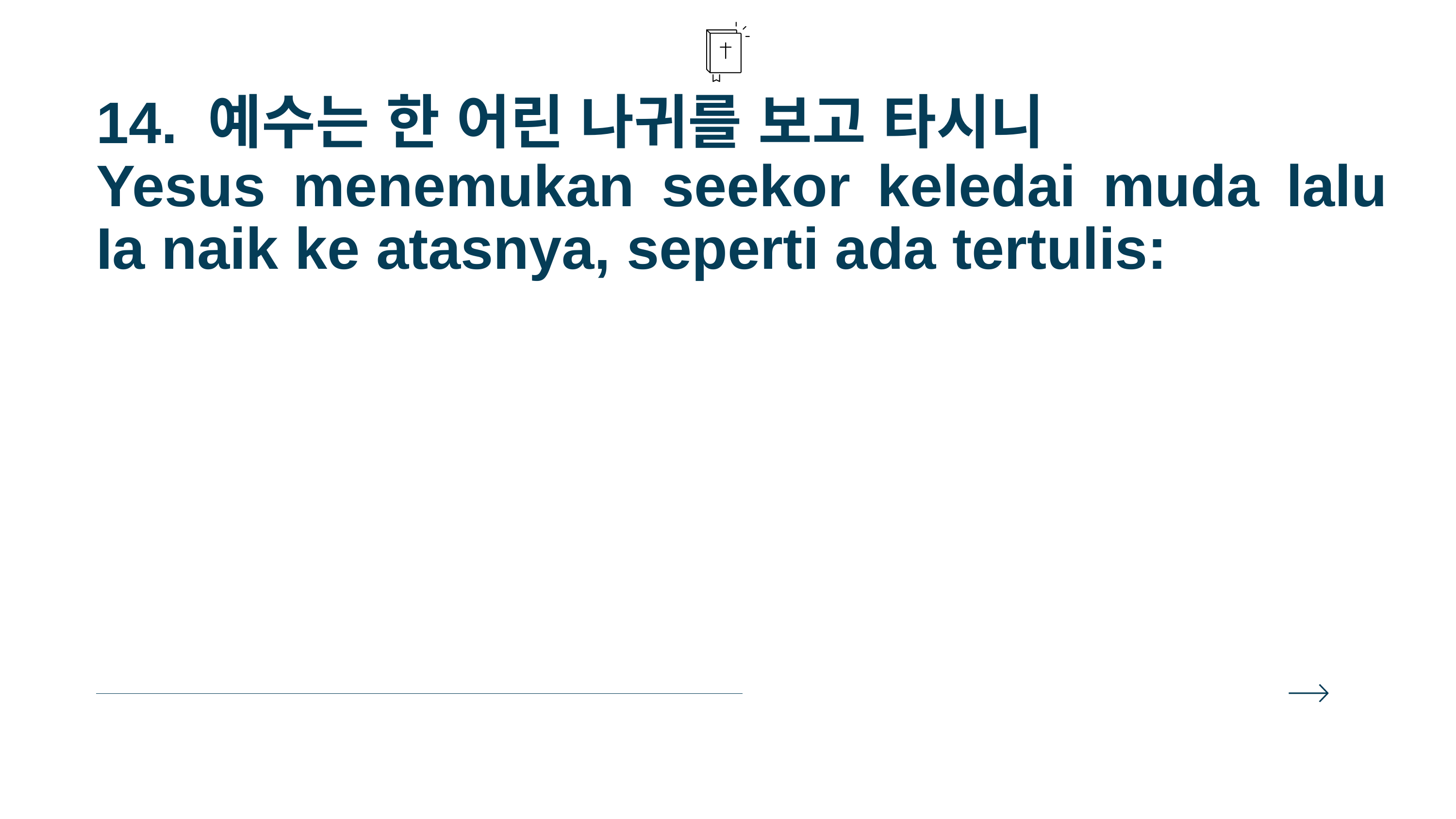

14. 예수는 한 어린 나귀를 보고 타시니
Yesus menemukan seekor keledai muda lalu Ia naik ke atasnya, seperti ada tertulis: